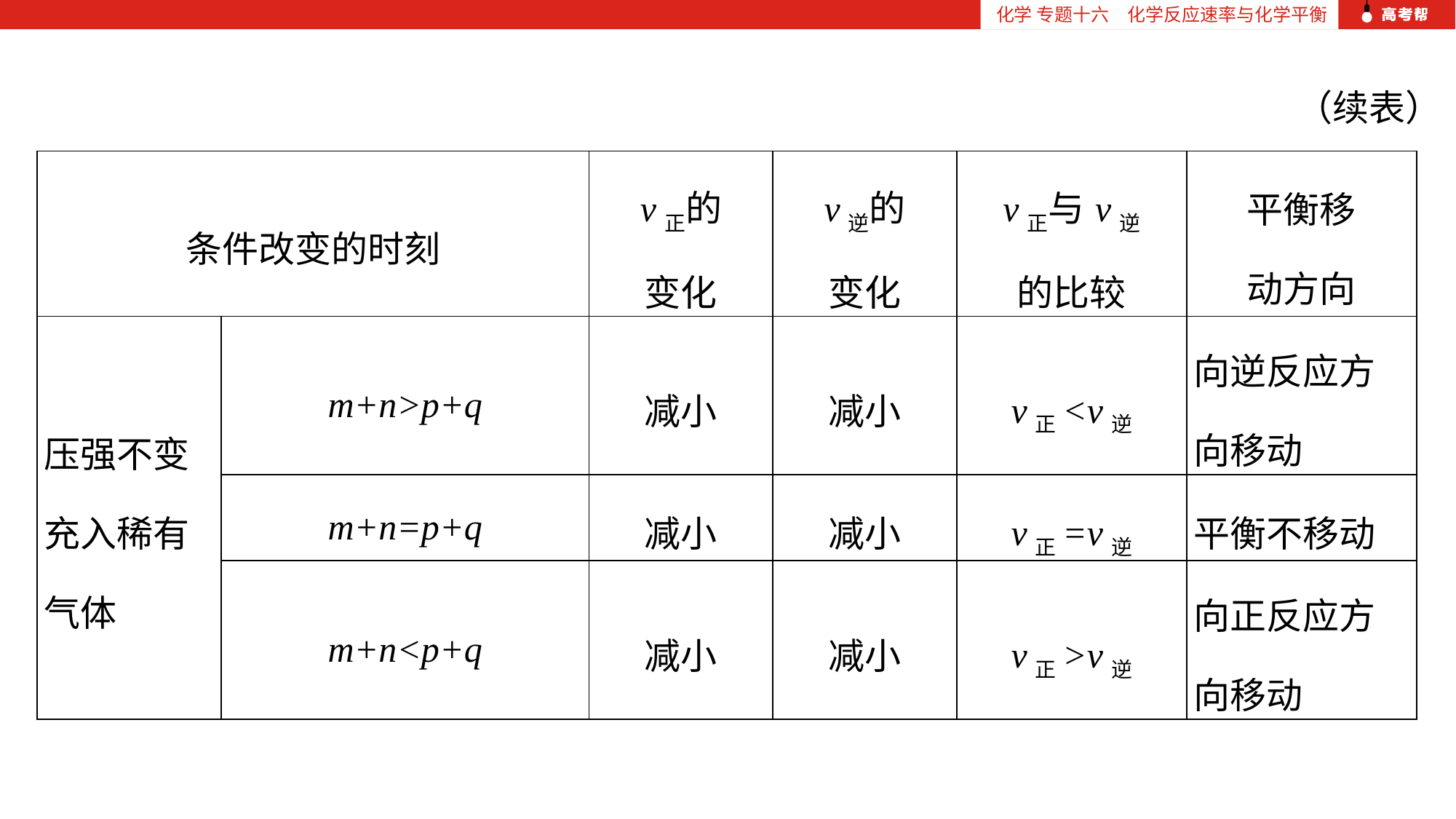

化学 专题十六　化学反应速率与化学平衡
（续表）
| 条件改变的时刻 |  | v正的 变化 | v逆的 变化 | v正与v逆 的比较 | 平衡移 动方向 |
| --- | --- | --- | --- | --- | --- |
| 压强不变充入稀有气体 | m+n>p+q | 减小 | 减小 | v正<v逆 | 向逆反应方向移动 |
|  | m+n=p+q | 减小 | 减小 | v正=v逆 | 平衡不移动 |
|  | m+n<p+q | 减小 | 减小 | v正>v逆 | 向正反应方向移动 |